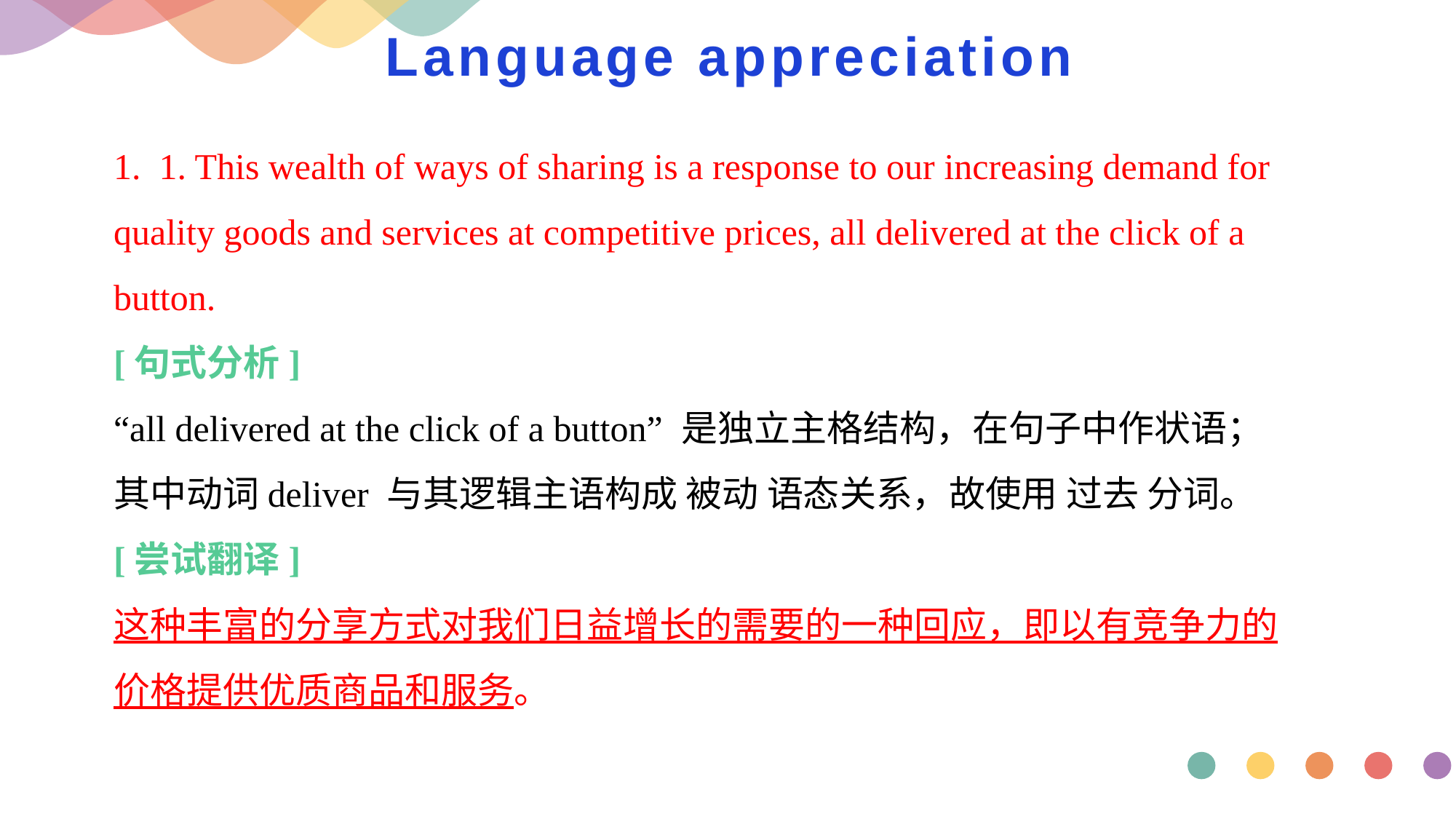

# Language appreciation
1.  1. This wealth of ways of sharing is a response to our increasing demand for quality goods and services at competitive prices, all delivered at the click of a button.
[句式分析]
“all delivered at the click of a button” 是独立主格结构，在句子中作状语；其中动词deliver 与其逻辑主语构成 被动 语态关系，故使用 过去 分词。
[尝试翻译]
这种丰富的分享方式对我们日益增长的需要的一种回应，即以有竞争力的价格提供优质商品和服务。